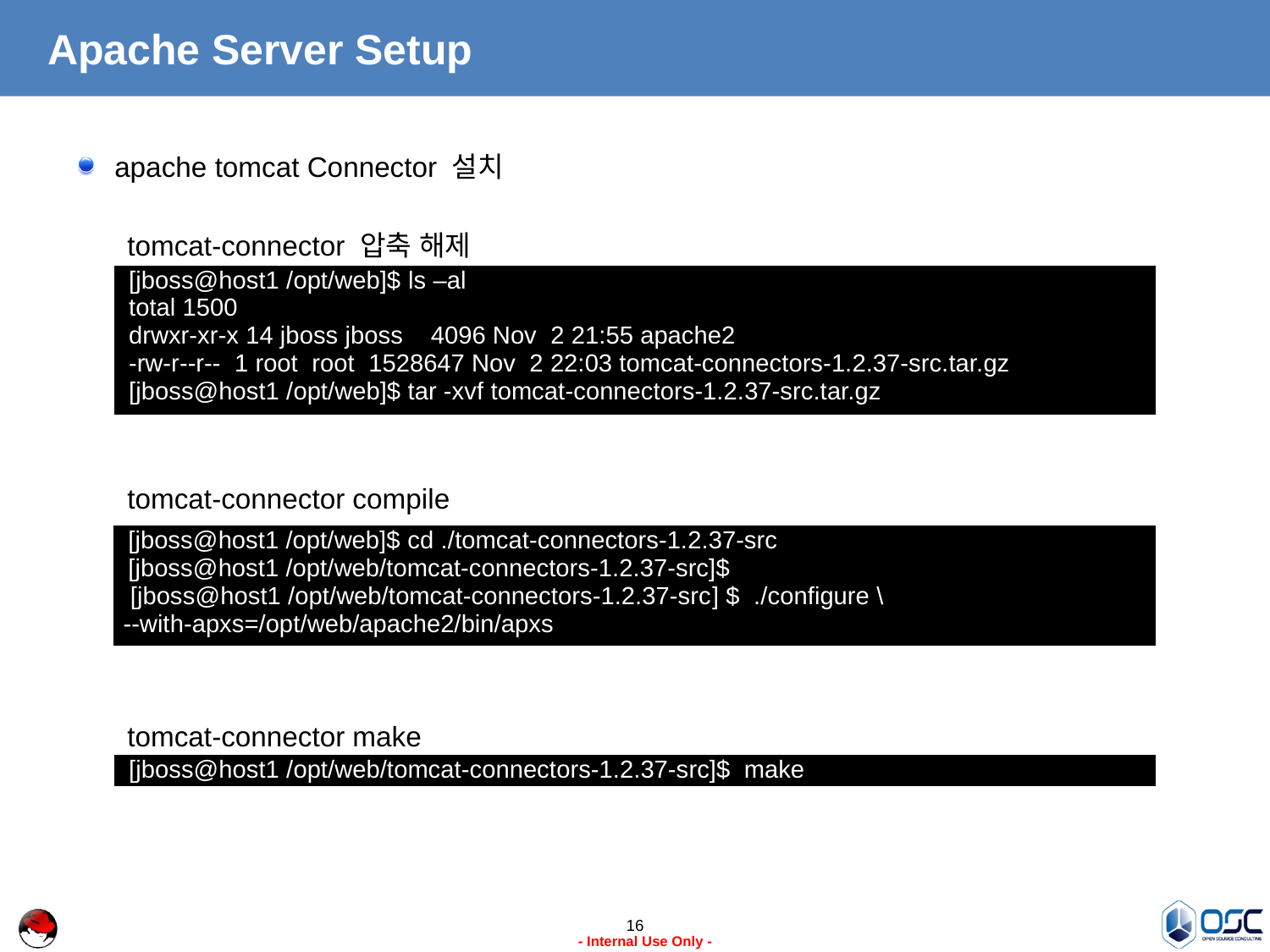

# Apache Server Setup
apache tomcat Connector 설치
tomcat-connector 압축 해제

tomcat-connector compile

tomcat-connector make

| [jboss@host1 /opt/web]$ ls –al total 1500 drwxr-xr-x 14 jboss jboss 4096 Nov 2 21:55 apache2 -rw-r--r-- 1 root root 1528647 Nov 2 22:03 tomcat-connectors-1.2.37-src.tar.gz [jboss@host1 /opt/web]$ tar -xvf tomcat-connectors-1.2.37-src.tar.gz |
| --- |
| [jboss@host1 /opt/web]$ cd ./tomcat-connectors-1.2.37-src [jboss@host1 /opt/web/tomcat-connectors-1.2.37-src]$ [jboss@host1 /opt/web/tomcat-connectors-1.2.37-src] $ ./configure \ --with-apxs=/opt/web/apache2/bin/apxs |
| --- |
| [jboss@host1 /opt/web/tomcat-connectors-1.2.37-src]$ make |
| --- |